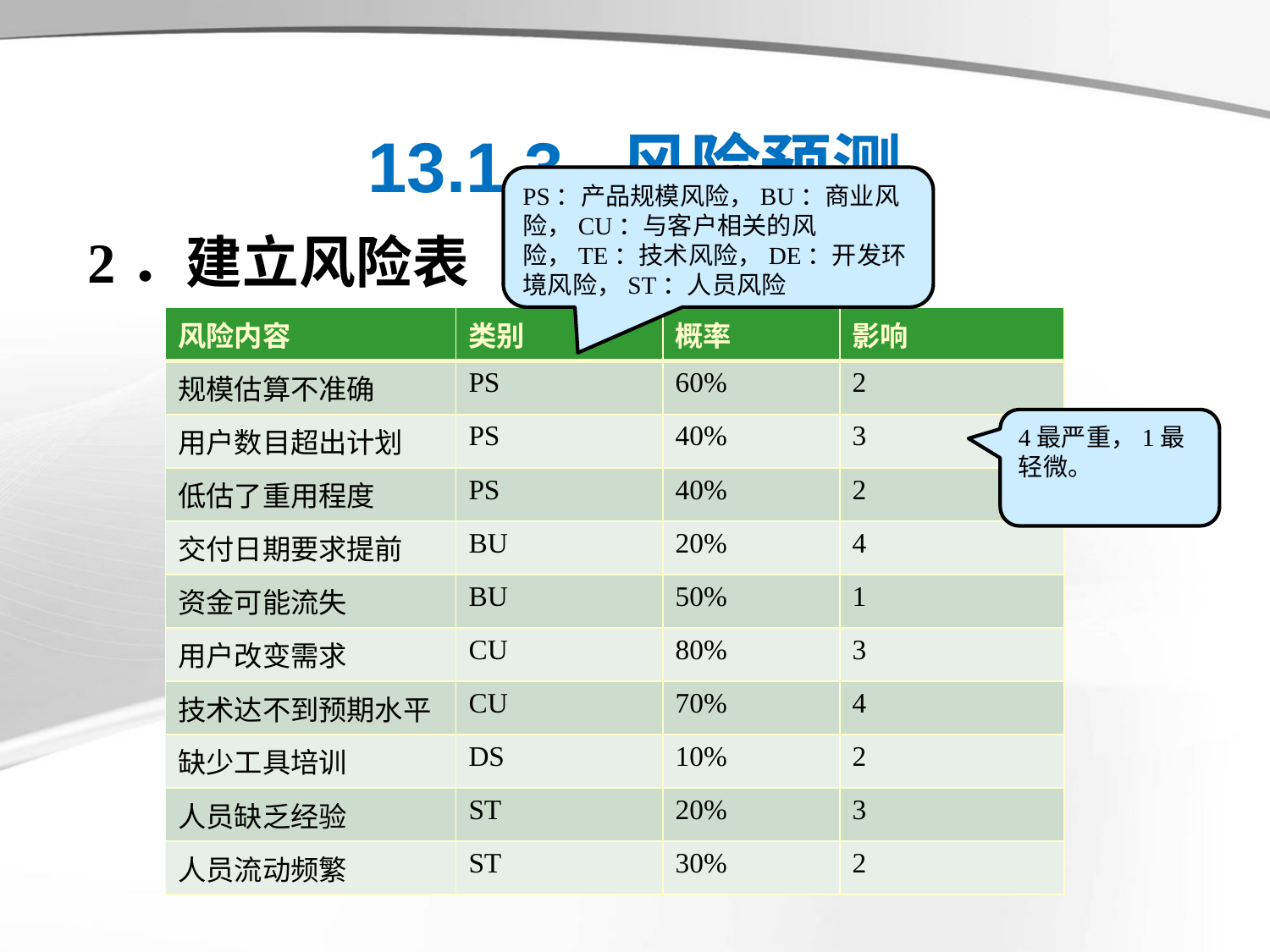

# 13.1.3  风险预测
PS：产品规模风险，BU：商业风险，CU：与客户相关的风险，TE：技术风险，DE：开发环境风险，ST：人员风险

2．建立风险表
| 风险内容 | 类别 | 概率 | 影响 |
| --- | --- | --- | --- |
| 规模估算不准确 | PS | 60% | 2 |
| 用户数目超出计划 | PS | 40% | 3 |
| 低估了重用程度 | PS | 40% | 2 |
| 交付日期要求提前 | BU | 20% | 4 |
| 资金可能流失 | BU | 50% | 1 |
| 用户改变需求 | CU | 80% | 3 |
| 技术达不到预期水平 | CU | 70% | 4 |
| 缺少工具培训 | DS | 10% | 2 |
| 人员缺乏经验 | ST | 20% | 3 |
| 人员流动频繁 | ST | 30% | 2 |
4最严重，1最轻微。